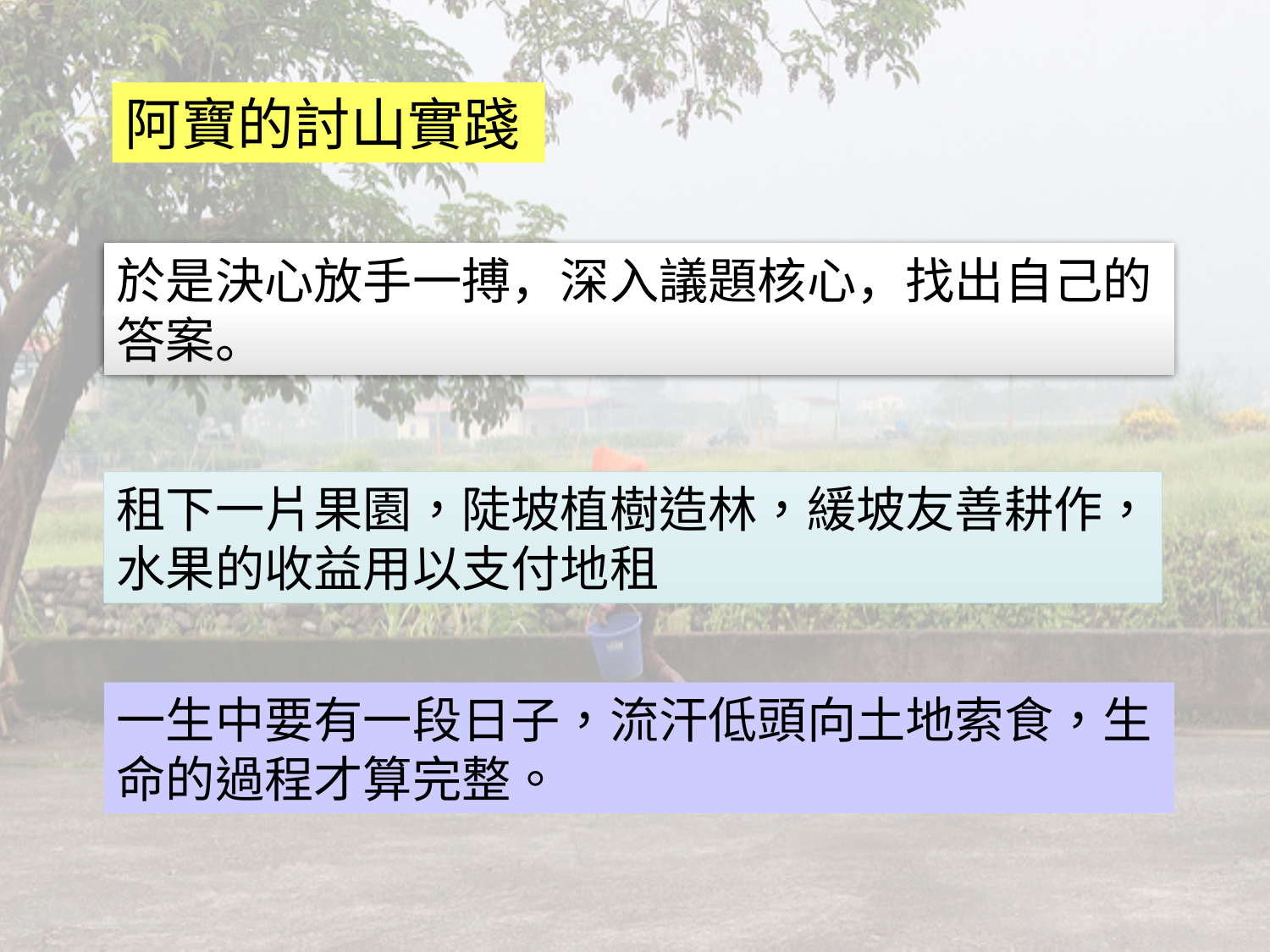

阿寶的討山實踐
於是決心放手一搏，深入議題核心，找出自己的答案。
租下一片果園，陡坡植樹造林，緩坡友善耕作，水果的收益用以支付地租
一生中要有一段日子，流汗低頭向土地索食，生命的過程才算完整。